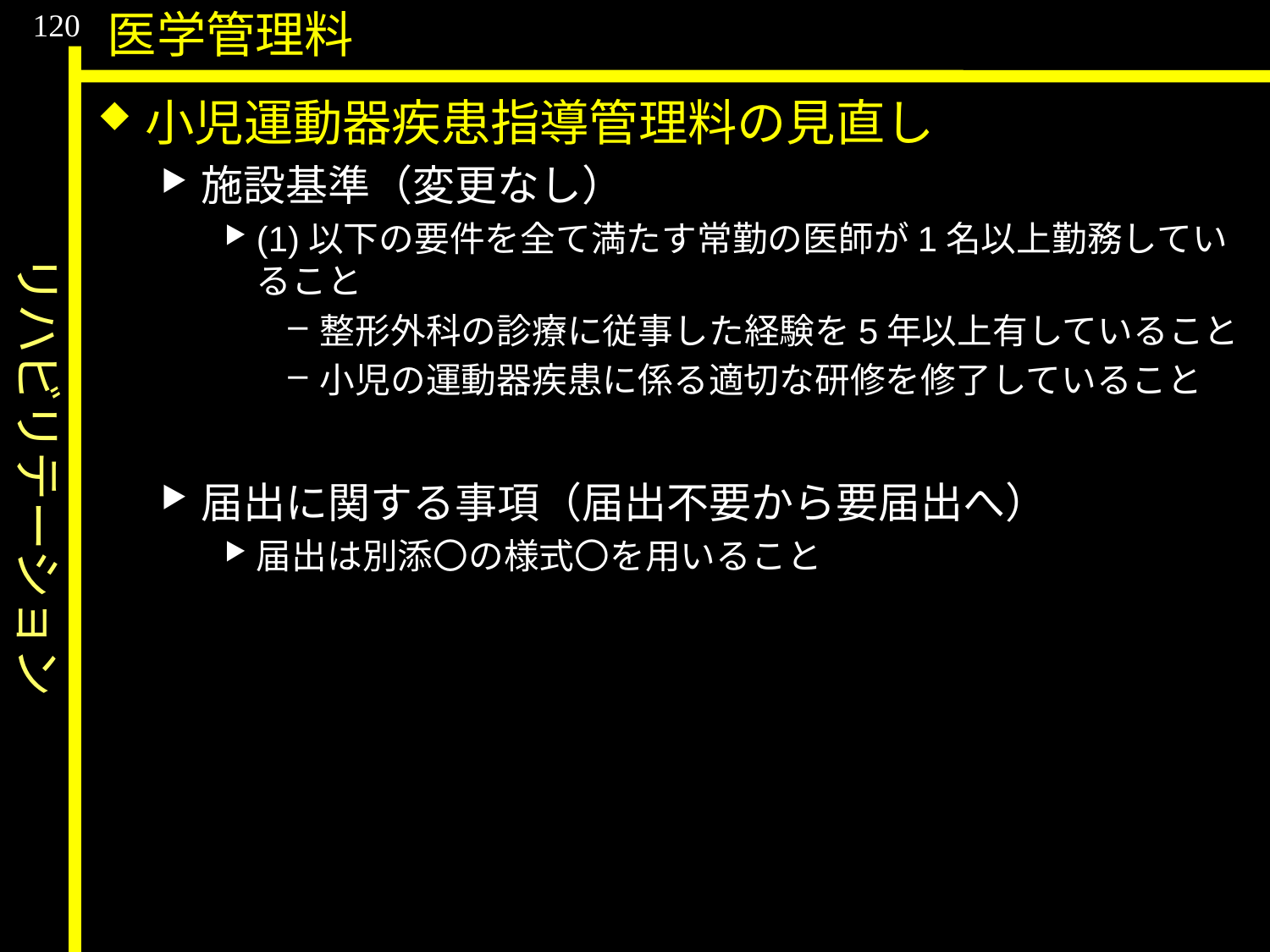

リハビリテーション
120
医学管理料

小児運動器疾患指導管理料の見直し
施設基準（変更なし）
(1)以下の要件を全て満たす常勤の医師が1名以上勤務していること
整形外科の診療に従事した経験を5年以上有していること
小児の運動器疾患に係る適切な研修を修了していること

届出に関する事項（届出不要から要届出へ）
届出は別添〇の様式〇を用いること